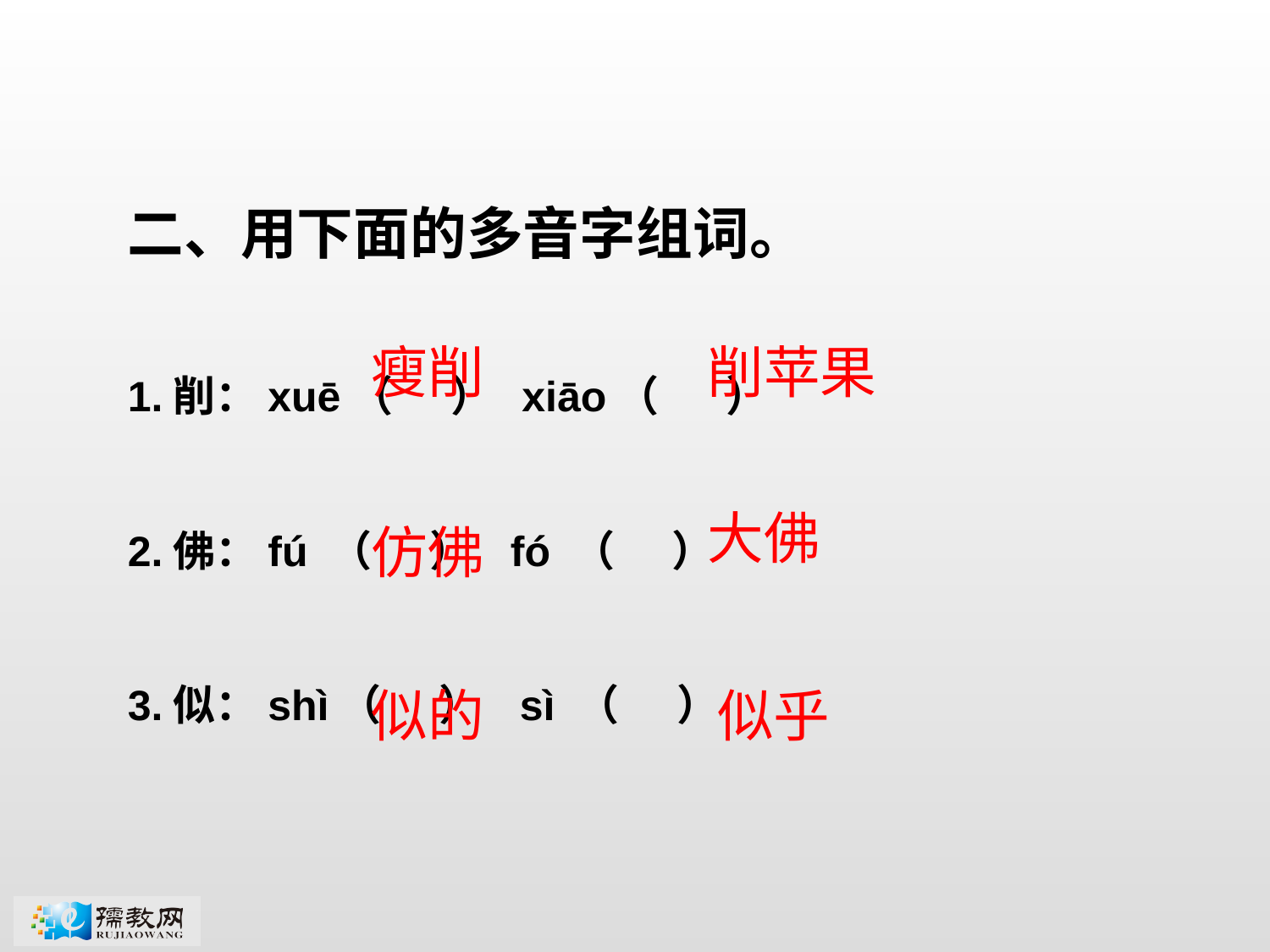

二、用下面的多音字组词。
1.削：xuē（      ）  xiāo（       ）
2.佛：fú （      ）   fó （      ）
3.似：shì（      ）   sì （      ）
瘦削
削苹果
大佛
仿佛
似的
似乎